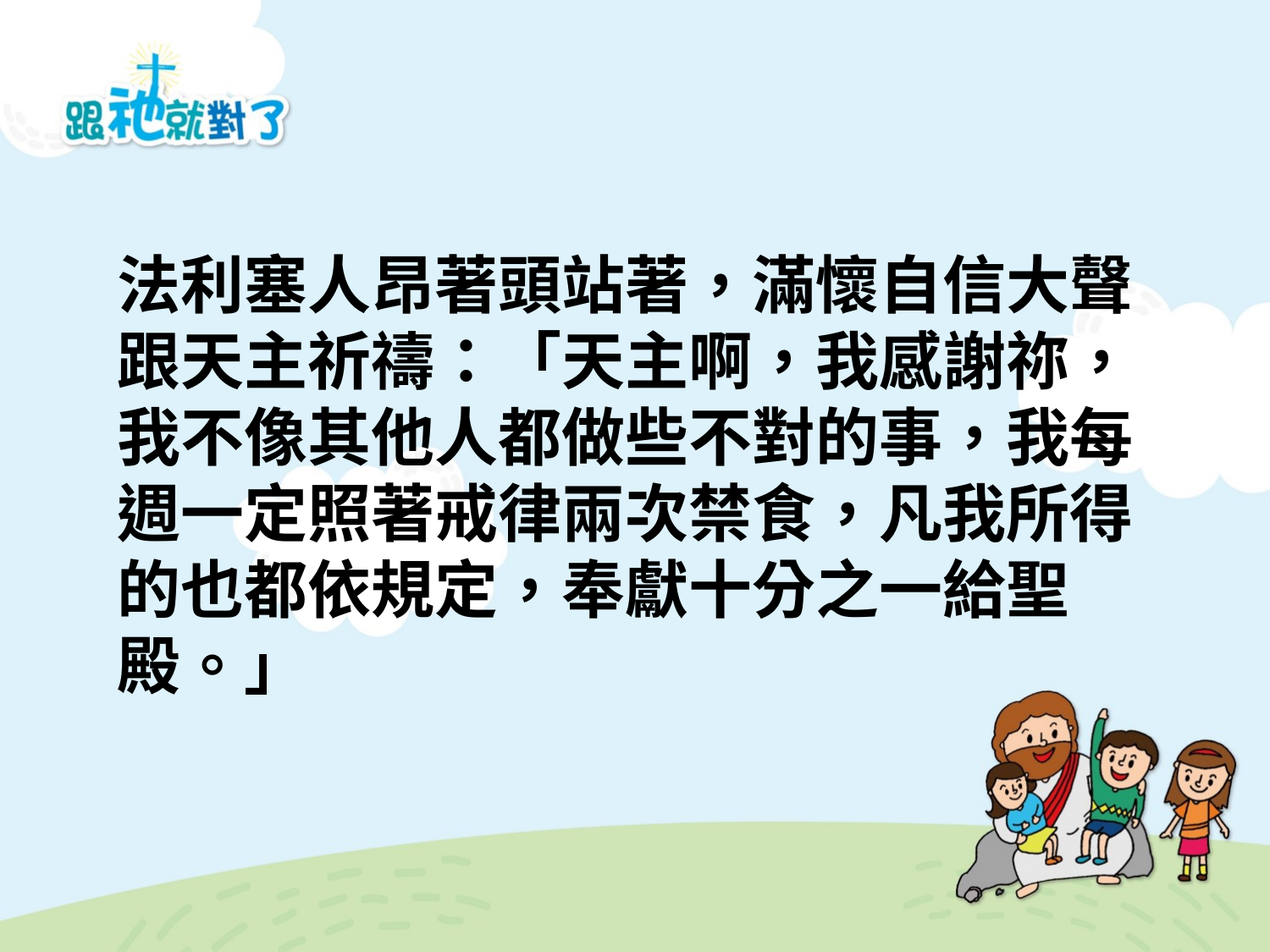

法利塞人昂著頭站著，滿懷自信大聲跟天主祈禱：「天主啊，我感謝祢，我不像其他人都做些不對的事，我每週一定照著戒律兩次禁食，凡我所得的也都依規定，奉獻十分之一給聖殿。」